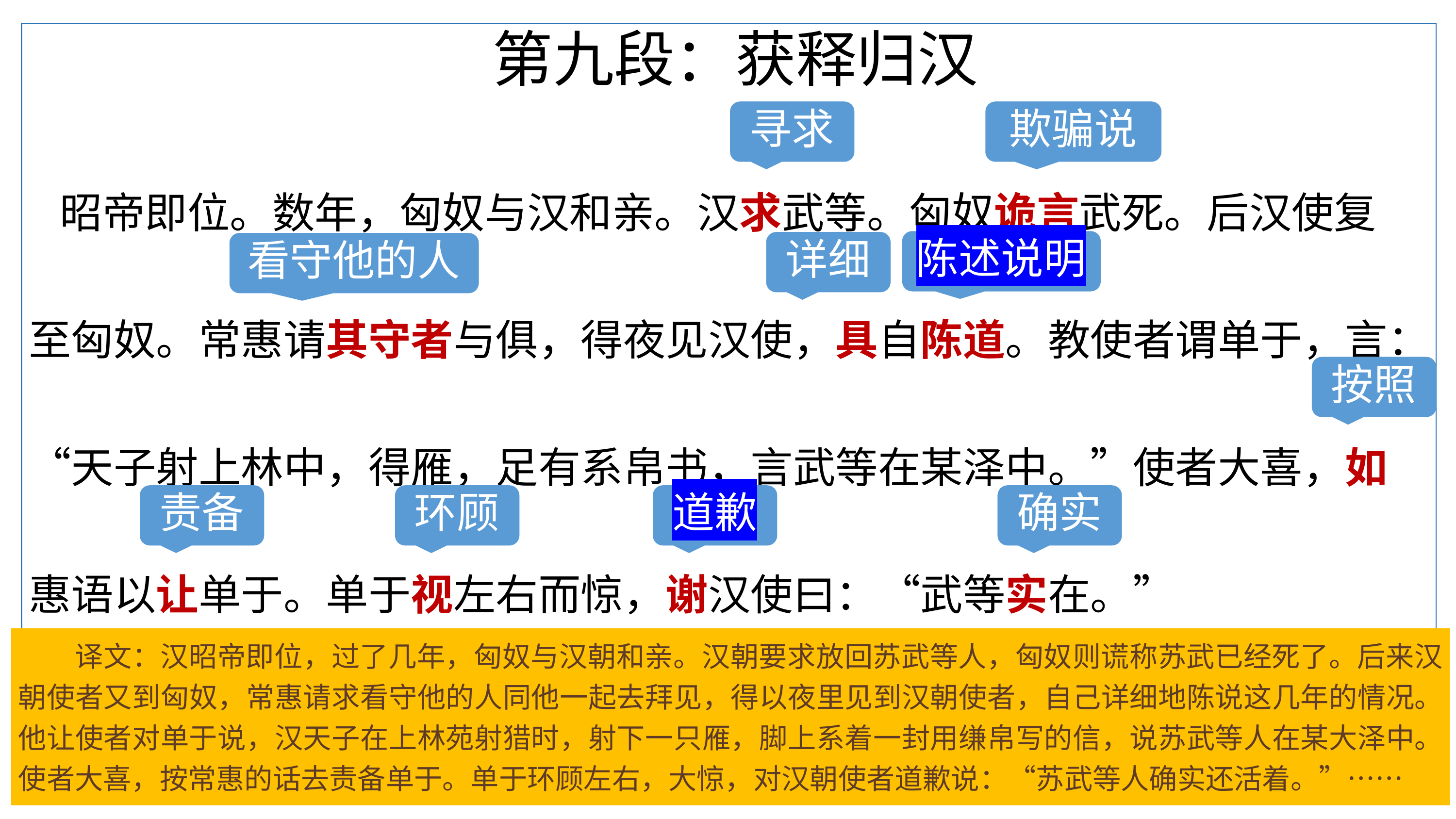

第九段：获释归汉

寻求

欺骗说

 昭帝即位。数年，匈奴与汉和亲。汉求武等。匈奴诡言武死。后汉使复至匈奴。常惠请其守者与俱，得夜见汉使，具自陈道。教使者谓单于，言：“天子射上林中，得雁，足有系帛书，言武等在某泽中。”使者大喜，如惠语以让单于。单于视左右而惊，谢汉使曰：“武等实在。”
陈述说明

详细

看守他的人

按照

责备

道歉

环顾

确实

译文：汉昭帝即位，过了几年，匈奴与汉朝和亲。汉朝要求放回苏武等人，匈奴则谎称苏武已经死了。后来汉朝使者又到匈奴，常惠请求看守他的人同他一起去拜见，得以夜里见到汉朝使者，自己详细地陈说这几年的情况。他让使者对单于说，汉天子在上林苑射猎时，射下一只雁，脚上系着一封用缣帛写的信，说苏武等人在某大泽中。使者大喜，按常惠的话去责备单于。单于环顾左右，大惊，对汉朝使者道歉说：“苏武等人确实还活着。”……